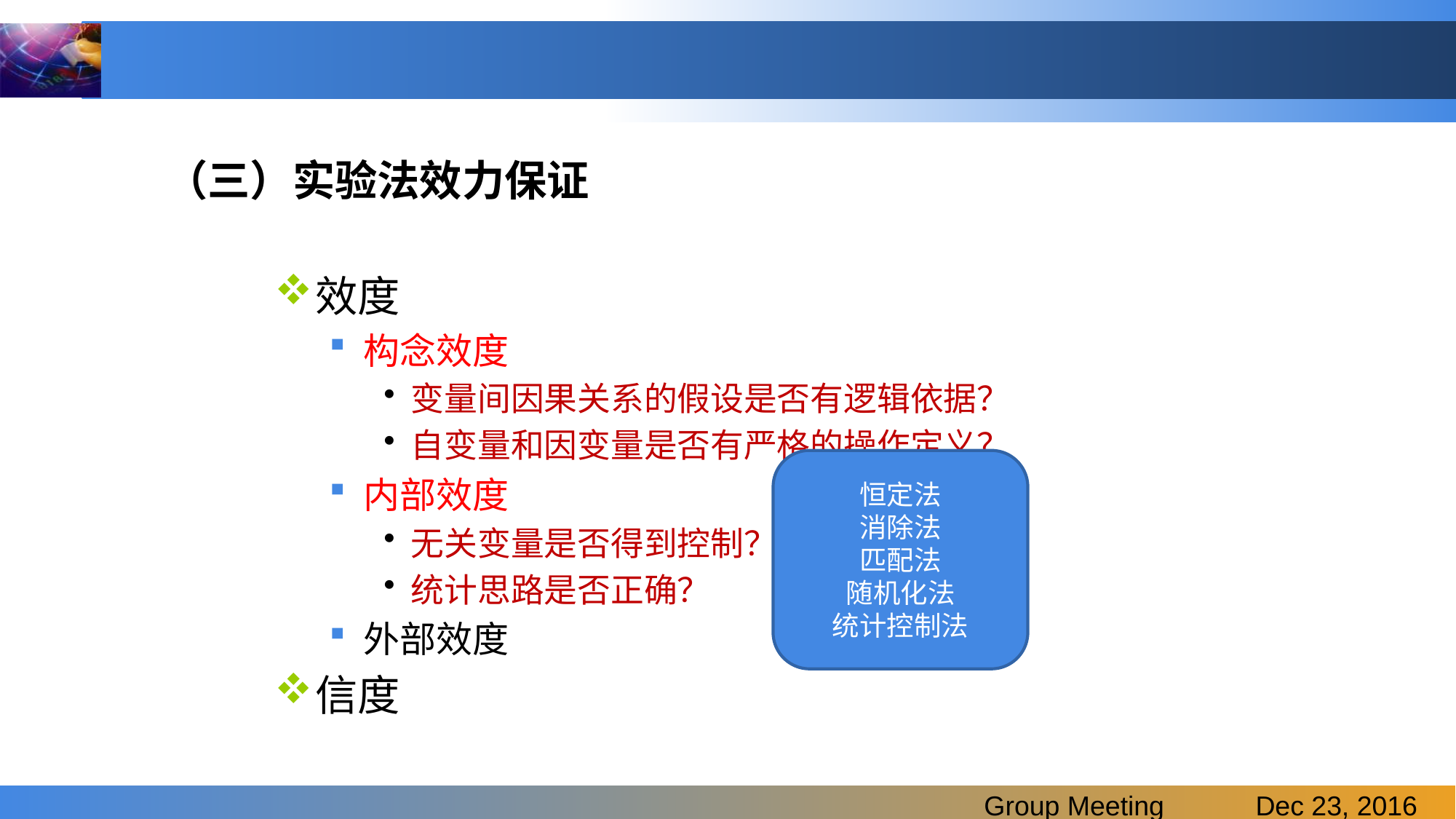

# （三）实验法效力保证
效度
构念效度
变量间因果关系的假设是否有逻辑依据？
自变量和因变量是否有严格的操作定义？
内部效度
无关变量是否得到控制？
统计思路是否正确？
外部效度
信度
恒定法
消除法
匹配法
随机化法
统计控制法